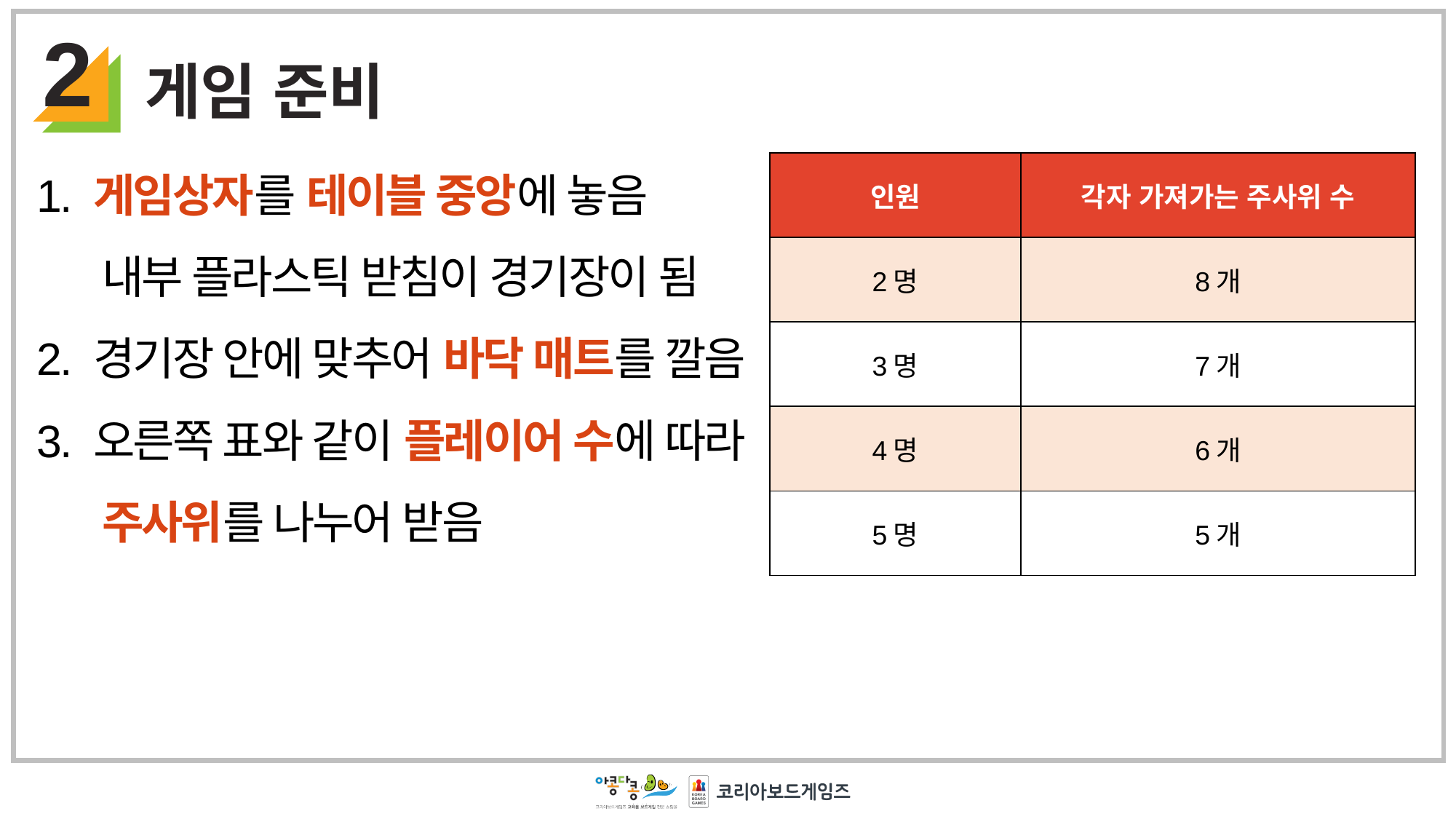

2
게임 준비
1. 게임상자를 테이블 중앙에 놓음
     내부 플라스틱 받침이 경기장이 됨
2. 경기장 안에 맞추어 바닥 매트를 깔음
3. 오른쪽 표와 같이 플레이어 수에 따라
     주사위를 나누어 받음
| 인원 | 각자 가져가는 주사위 수 |
| --- | --- |
| 2명 | 8개 |
| 3명 | 7개 |
| 4명 | 6개 |
| 5명 | 5개 |